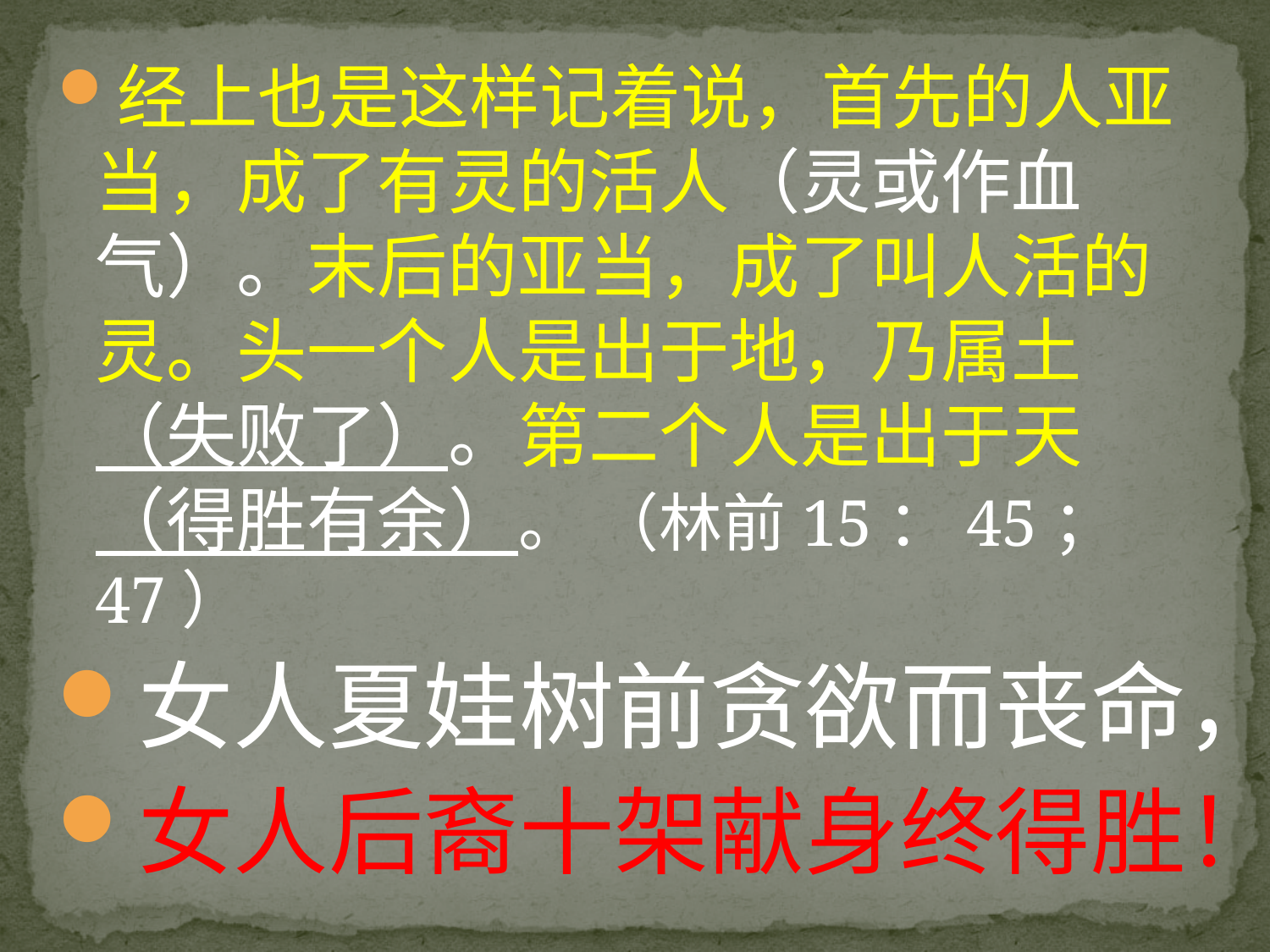

#
经上也是这样记着说，首先的人亚当，成了有灵的活人（灵或作血气）。末后的亚当，成了叫人活的灵。头一个人是出于地，乃属土（失败了）。第二个人是出于天（得胜有余）。 （林前15：45；47）
女人夏娃树前贪欲而丧命，
女人后裔十架献身终得胜！